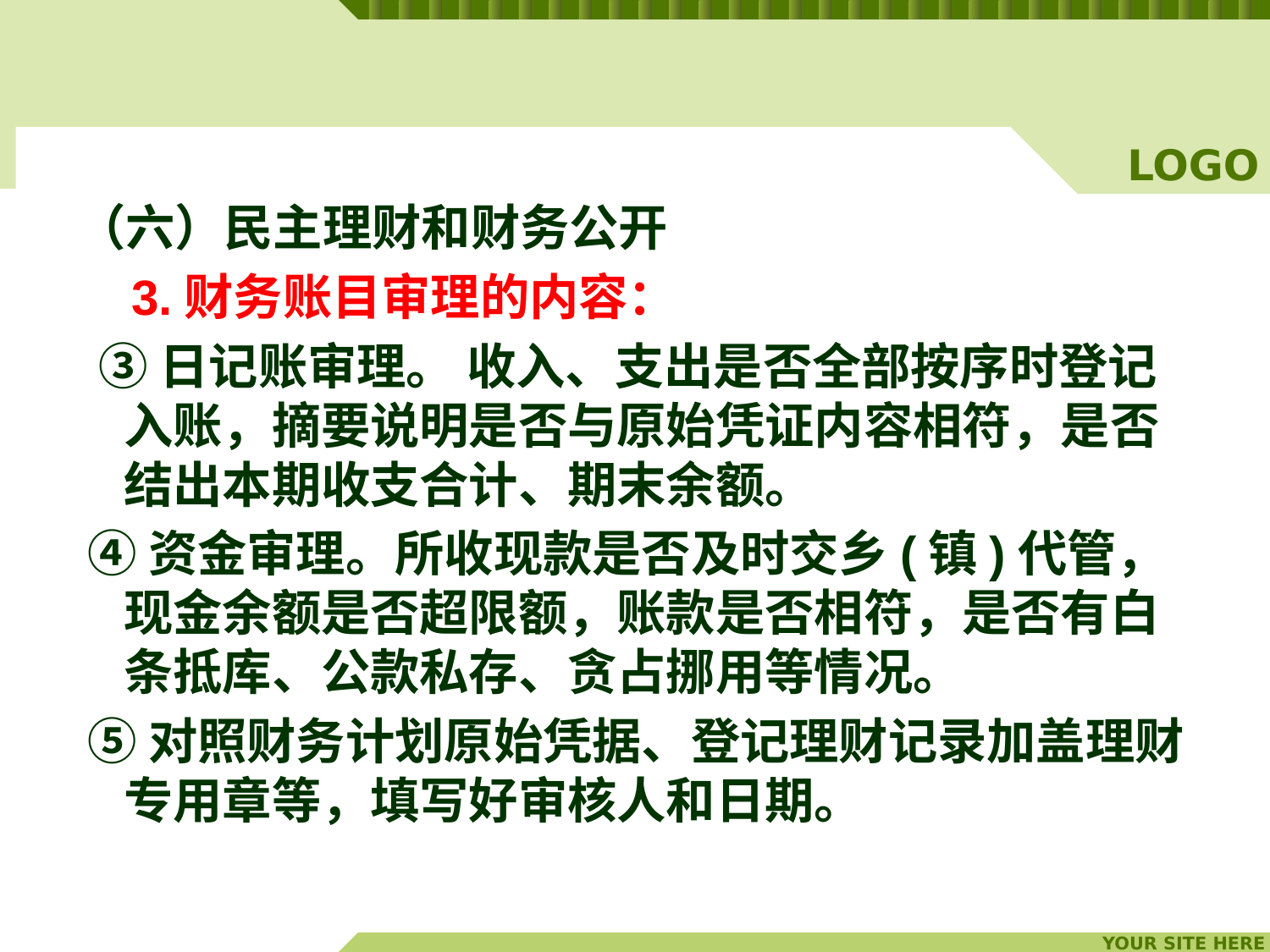

#
（六）民主理财和财务公开
    3.财务账目审理的内容：
  ③日记账审理。 收入、支出是否全部按序时登记入账，摘要说明是否与原始凭证内容相符，是否结出本期收支合计、期末余额。
 ④资金审理。所收现款是否及时交乡(镇)代管，现金余额是否超限额，账款是否相符，是否有白条抵库、公款私存、贪占挪用等情况。
 ⑤对照财务计划原始凭据、登记理财记录加盖理财专用章等，填写好审核人和日期。